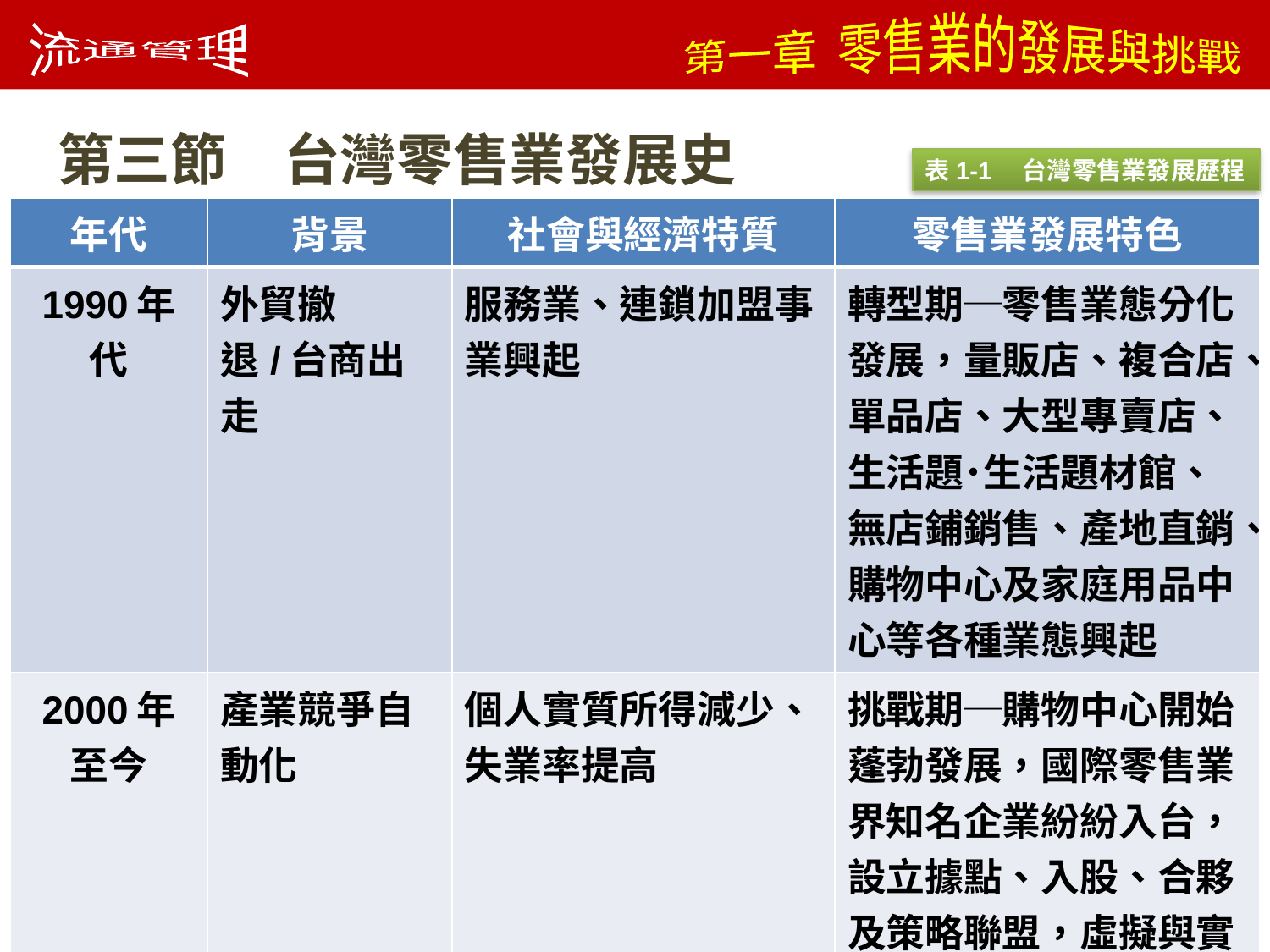

第三節　台灣零售業發展史
表1-1　台灣零售業發展歷程
| 年代 | 背景 | 社會與經濟特質 | 零售業發展特色 |
| --- | --- | --- | --- |
| 1990年代 | 外貿撤退/台商出走 | 服務業、連鎖加盟事業興起 | 轉型期─零售業態分化發展，量販店、複合店、單品店、大型專賣店、生活題˙生活題材館、無店鋪銷售、產地直銷、購物中心及家庭用品中心等各種業態興起 |
| 2000年至今 | 產業競爭自動化 | 個人實質所得減少、失業率提高 | 挑戰期─購物中心開始蓬勃發展，國際零售業界知名企業紛紛入台，設立據點、入股、合夥及策略聯盟，虛擬與實體通路聯合進擊，建構全新的商業模式。 |